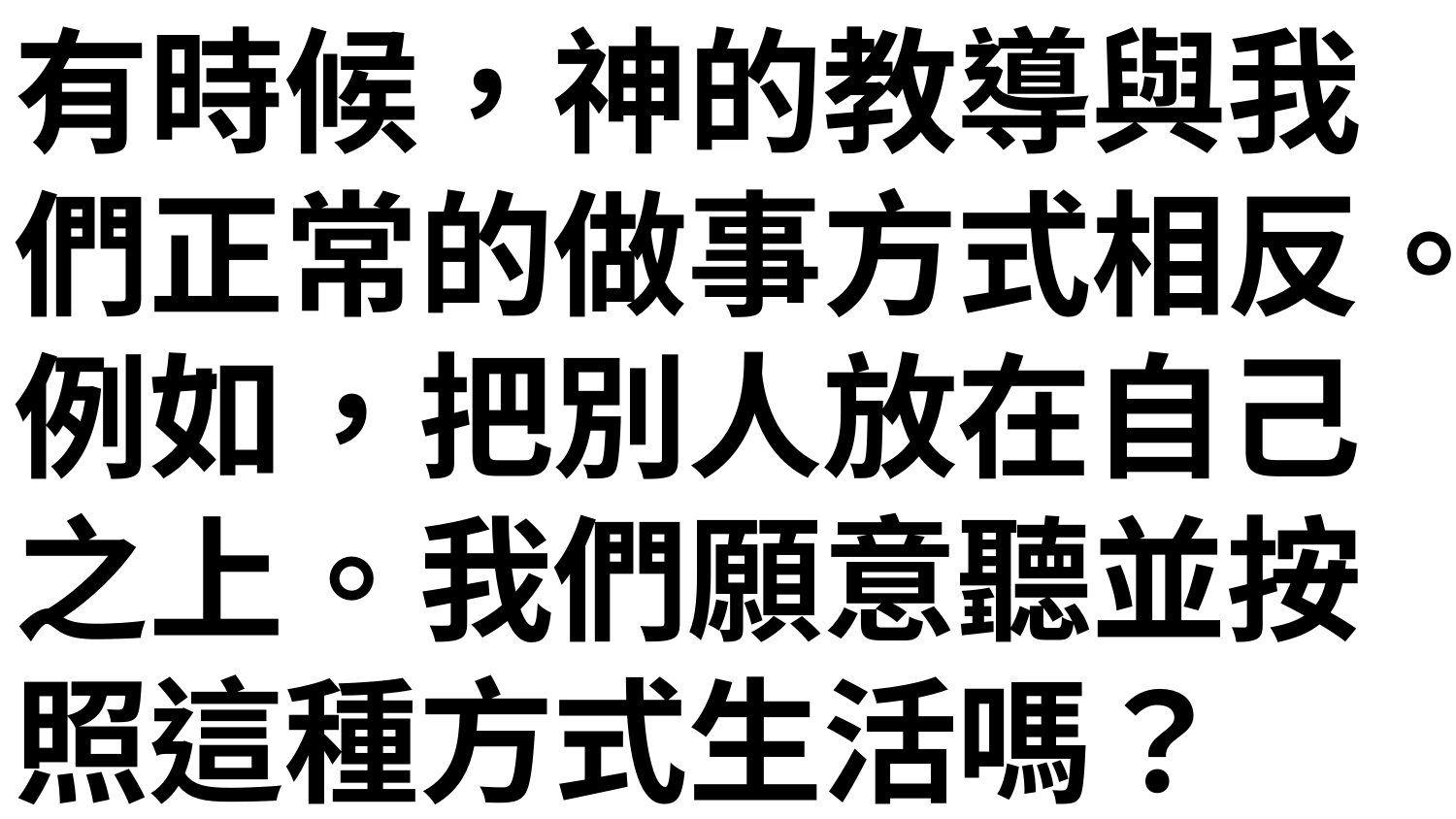

有時候，神的教導與我們正常的做事方式相反。例如，把別人放在自己之上。我們願意聽並按照這種方式生活嗎？